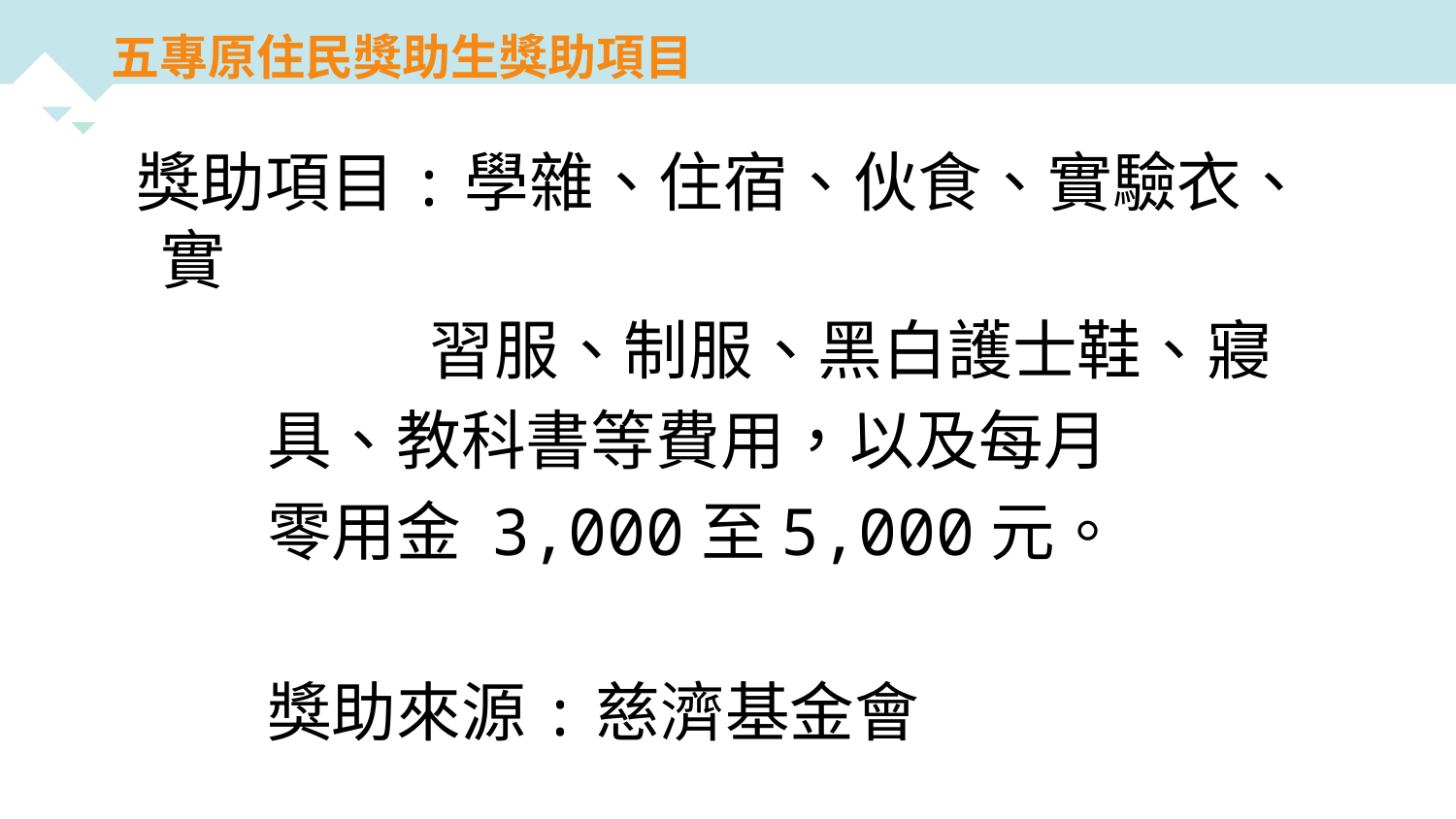

五專原住民獎助生獎助項目
 獎助項目:學雜、住宿、伙食、實驗衣、實
　　　　　習服、制服、黑白護士鞋、寢
          具、教科書等費用，以及每月
          零用金 3,000至5,000元。

          獎助來源:慈濟基金會